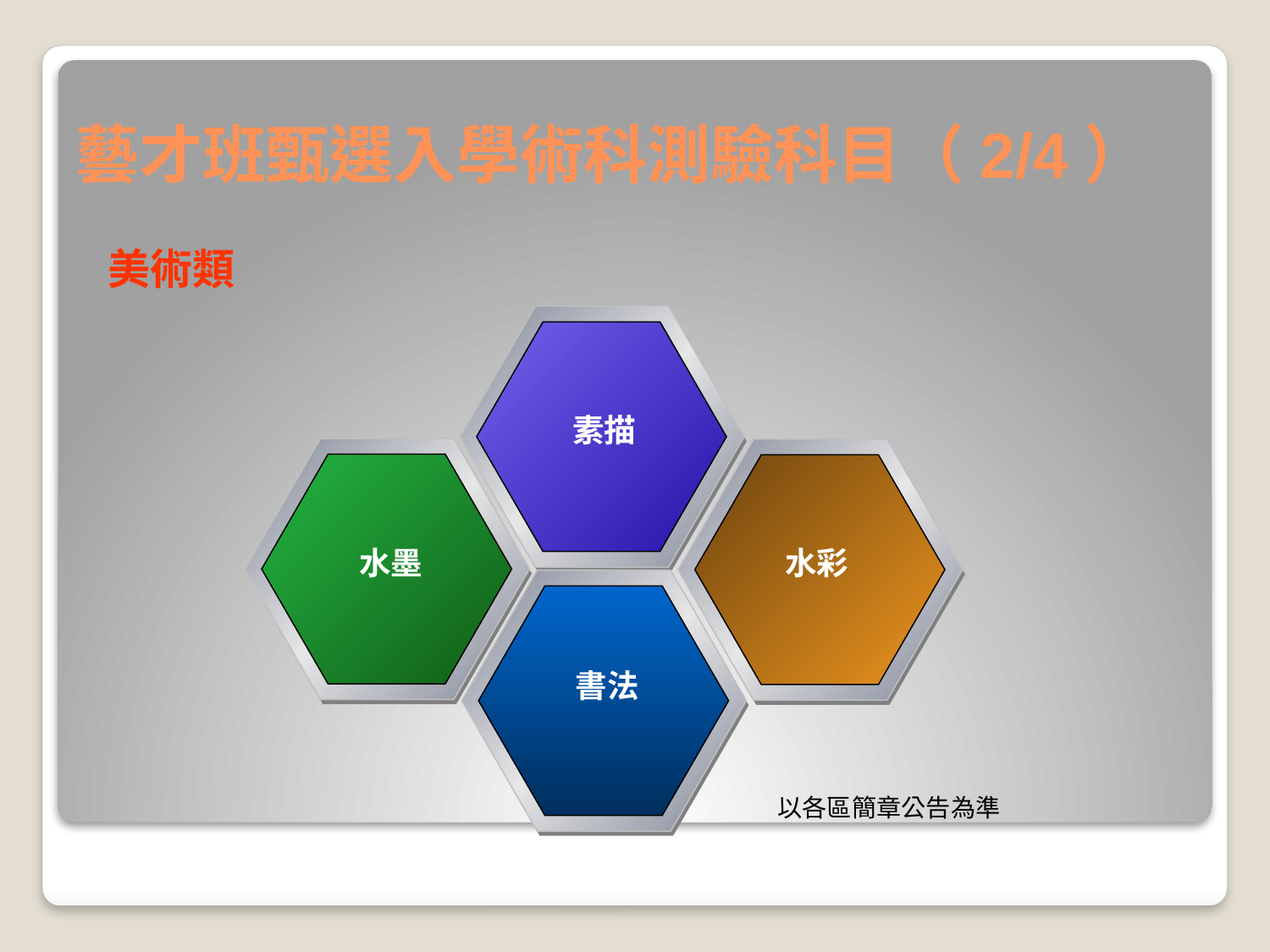

# 藝才班甄選入學術科測驗科目（2/4）
美術類

素描

水墨
水彩

書法
以各區簡章公告為準